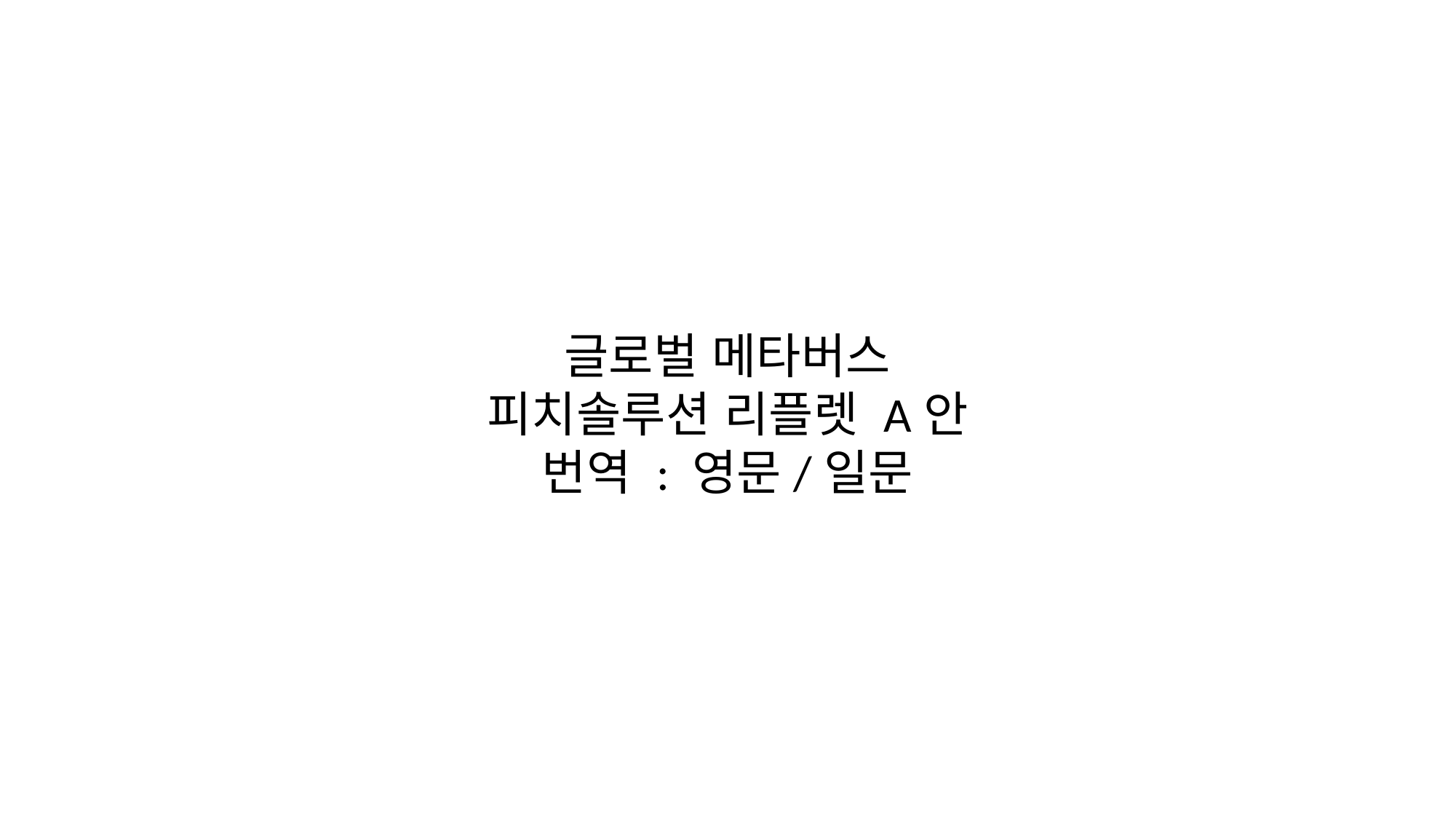

글로벌 메타버스
피치솔루션 리플렛 A안
번역 : 영문/일문